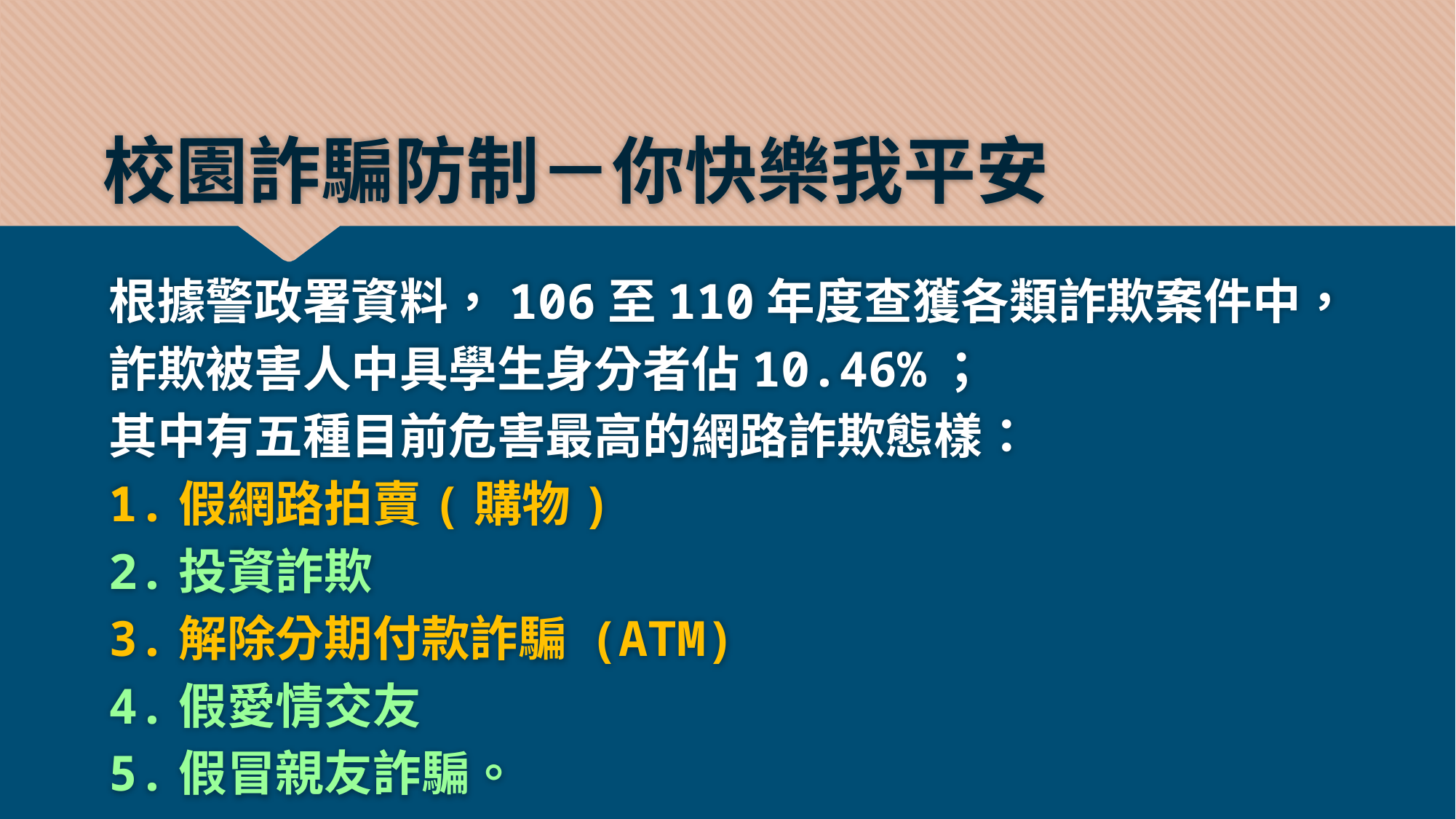

# 校園詐騙防制－你快樂我平安
根據警政署資料，106至110年度查獲各類詐欺案件中，
詐欺被害人中具學生身分者佔10.46%；
其中有五種目前危害最高的網路詐欺態樣：
1.假網路拍賣(購物)
2.投資詐欺
3.解除分期付款詐騙 (ATM)
4.假愛情交友
5.假冒親友詐騙。